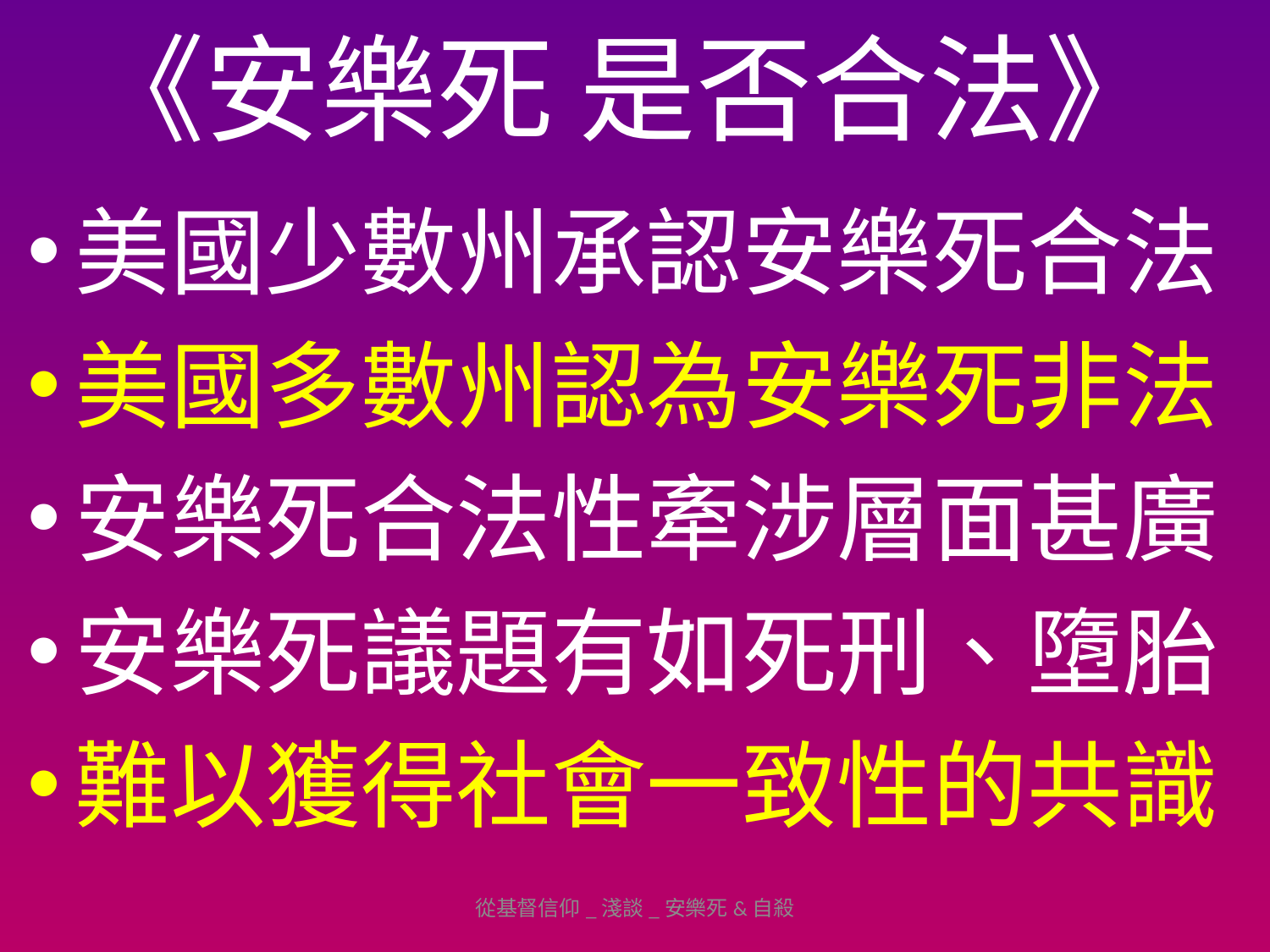

# 《安樂死 是否合法》
美國少數州承認安樂死合法
美國多數州認為安樂死非法
安樂死合法性牽涉層面甚廣
安樂死議題有如死刑、墮胎
難以獲得社會一致性的共識
從基督信仰_淺談_安樂死&自殺